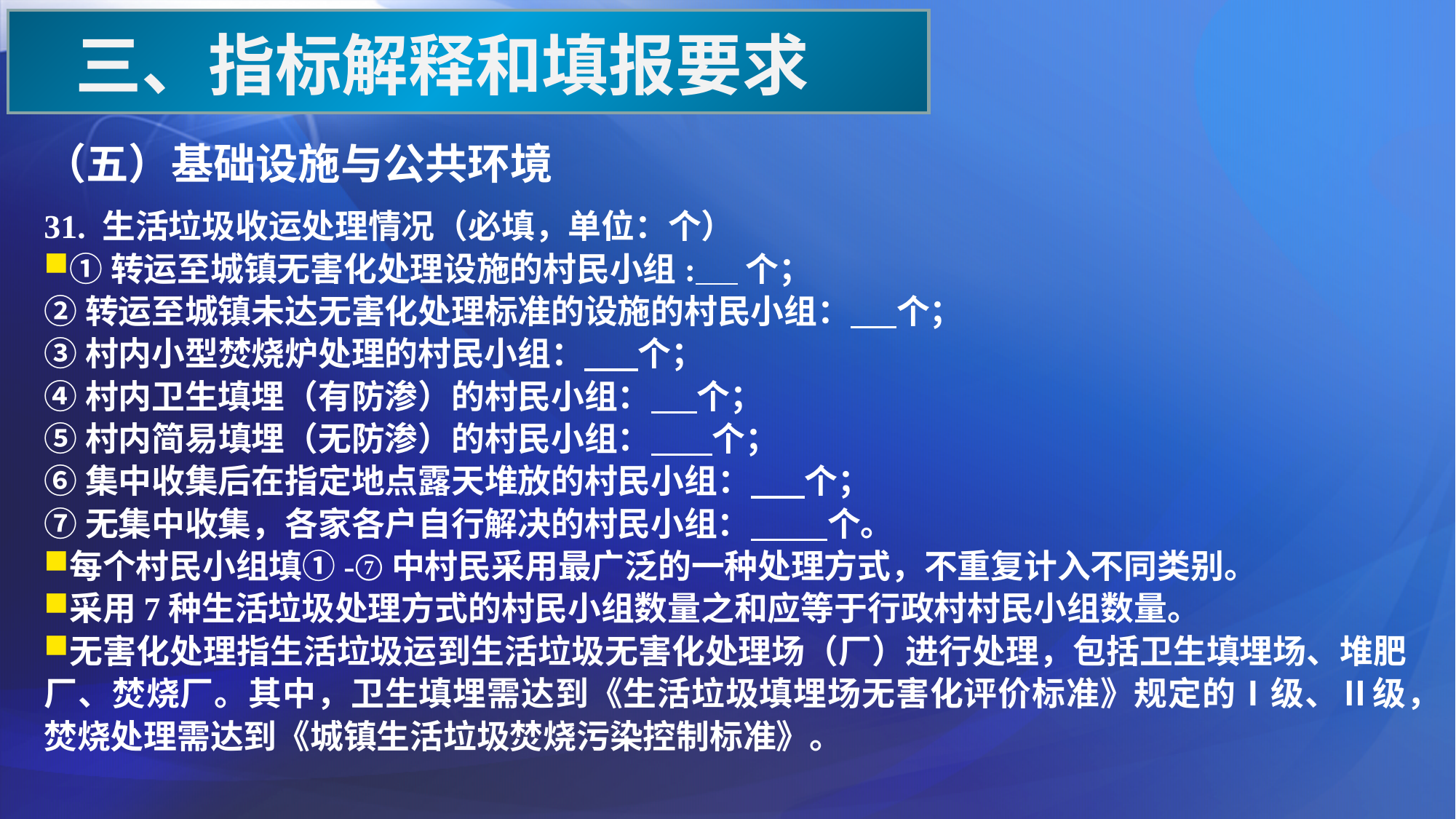

三、指标解释和填报要求
（五）基础设施与公共环境

31. 生活垃圾收运处理情况（必填，单位：个）
①转运至城镇无害化处理设施的村民小组:     个；
②转运至城镇未达无害化处理标准的设施的村民小组：      个；
③村内小型焚烧炉处理的村民小组：       个；
④村内卫生填埋（有防渗）的村民小组：      个；
⑤村内简易填埋（无防渗）的村民小组：        个；
⑥集中收集后在指定地点露天堆放的村民小组：       个；
⑦无集中收集，各家各户自行解决的村民小组：          个。
每个村民小组填①-⑦中村民采用最广泛的一种处理方式，不重复计入不同类别。
采用7种生活垃圾处理方式的村民小组数量之和应等于行政村村民小组数量。
无害化处理指生活垃圾运到生活垃圾无害化处理场（厂）进行处理，包括卫生填埋场、堆肥厂、焚烧厂。其中，卫生填埋需达到《生活垃圾填埋场无害化评价标准》规定的Ⅰ级、Ⅱ级，焚烧处理需达到《城镇生活垃圾焚烧污染控制标准》。